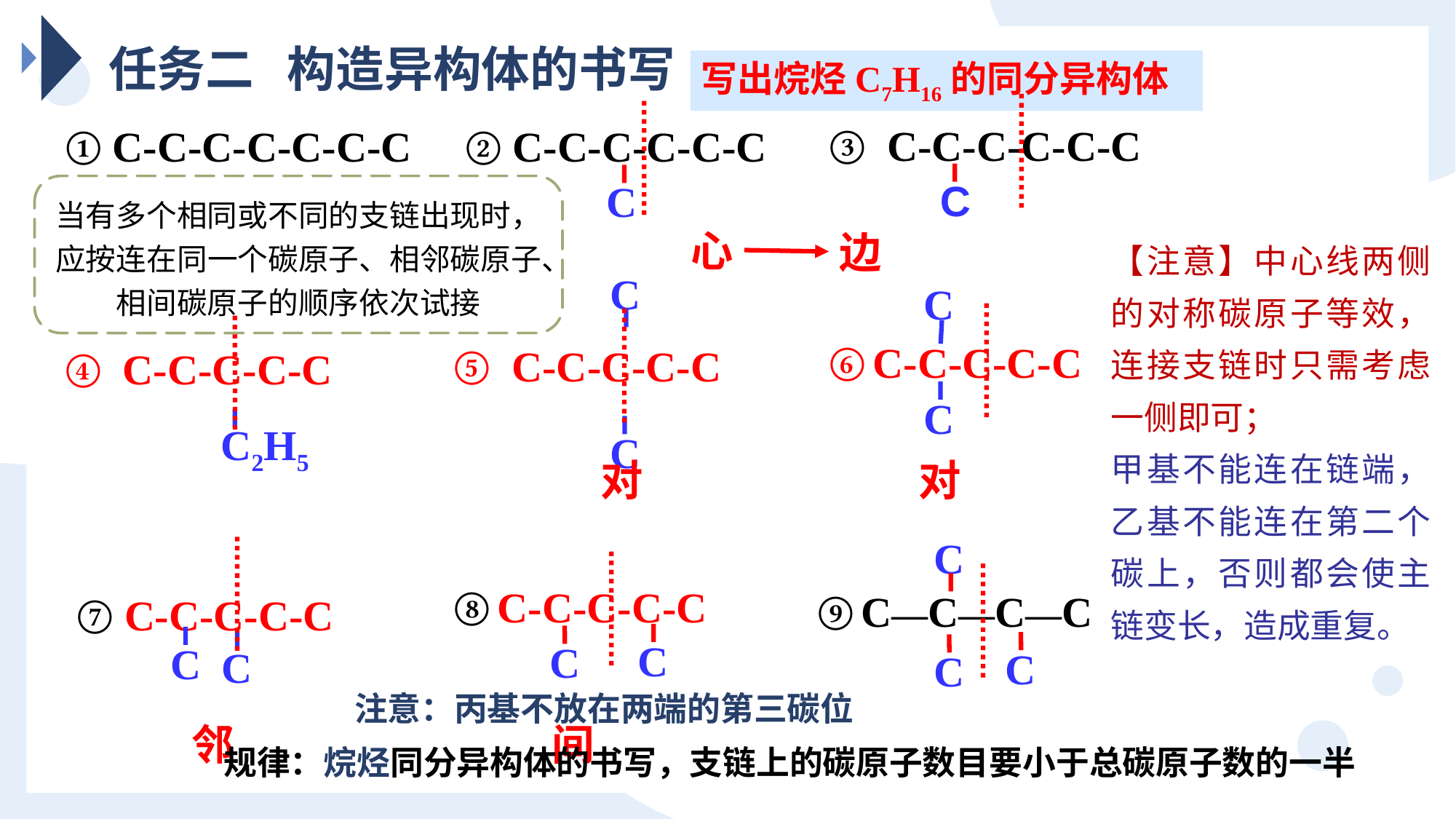

任务二   构造异构体的书写

写出烷烃C7H16的同分异构体

③  C-C-C-C-C-C

② C-C-C-C-C-C
① C-C-C-C-C-C-C

C

C
当有多个相同或不同的支链出现时，应按连在同一个碳原子、相邻碳原子、相间碳原子的顺序依次试接
心
边
【注意】中心线两侧的对称碳原子等效，连接支链时只需考虑一侧即可；
甲基不能连在链端，乙基不能连在第二个碳上，否则都会使主链变长，造成重复。
C

C

⑥ C-C-C-C-C
⑤  C-C-C-C-C
④  C-C-C-C-C

C

C2H5

C
对
对
C

⑧ C-C-C-C-C
⑨ C—C—C—C
⑦ C-C-C-C-C

C

C

C

C

C

C
注意：丙基不放在两端的第三碳位
邻
间
规律：烷烃同分异构体的书写，支链上的碳原子数目要小于总碳原子数的一半